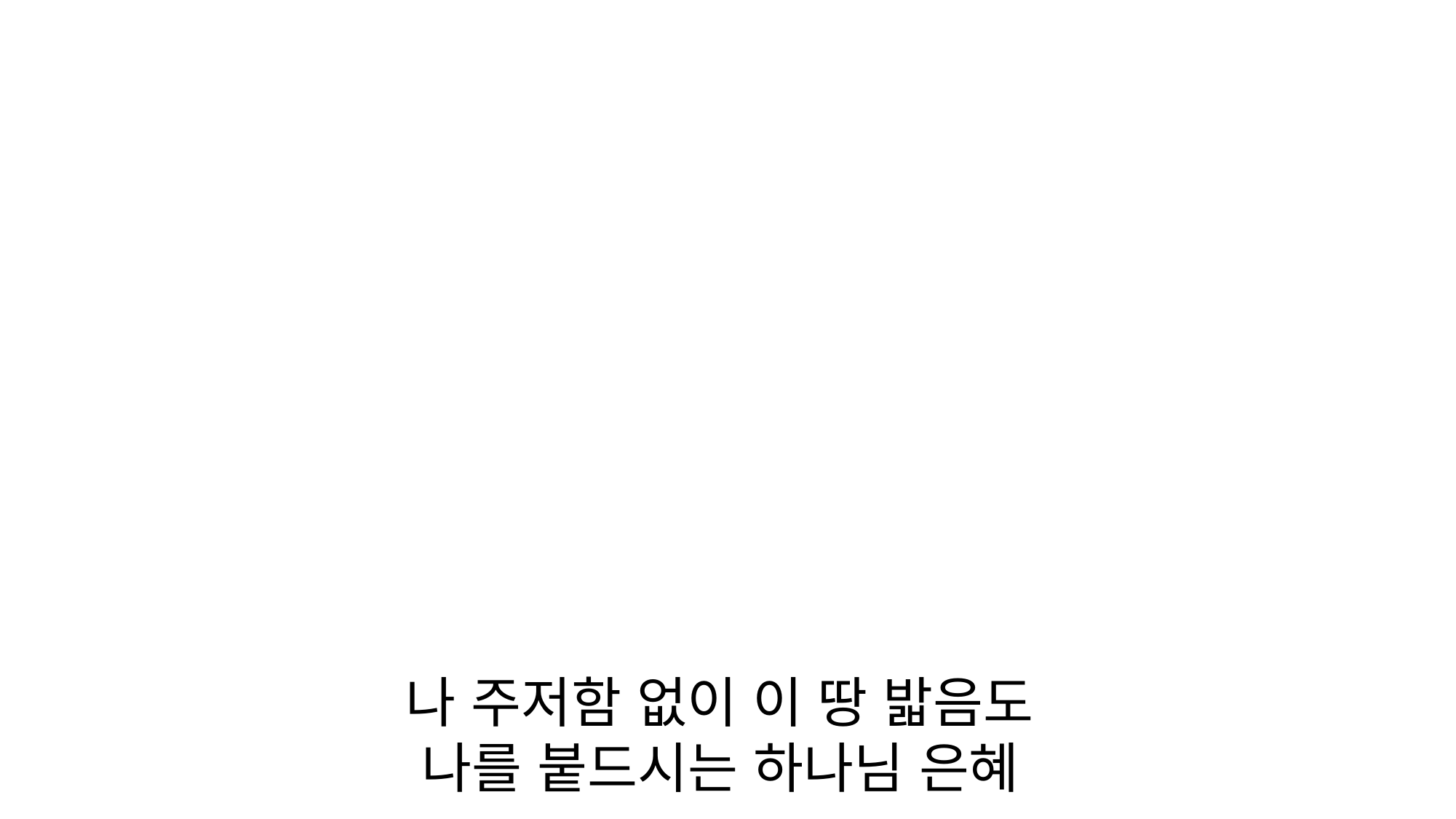

나 주저함 없이 이 땅 밟음도
나를 붙드시는 하나님 은혜